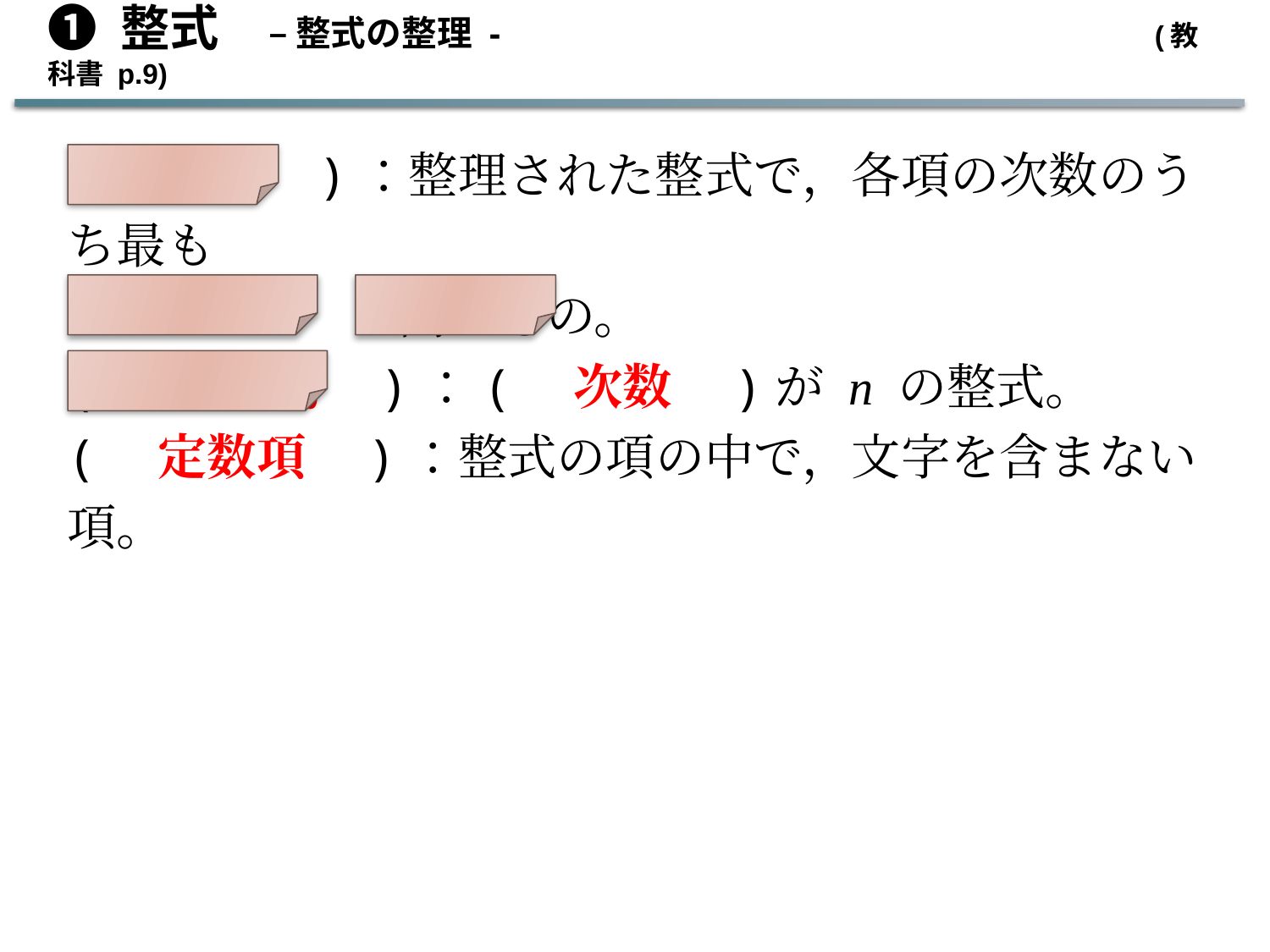

➊ 整式　– 整式の整理 -　				       (教科書 p.9)
(　次数　)：整理された整式で，各項の次数のうち最も
　　　　　　　高いもの。
(　 n次式　)：(　次数　)が n の整式。
(　定数項　)：整式の項の中で，文字を含まない項。